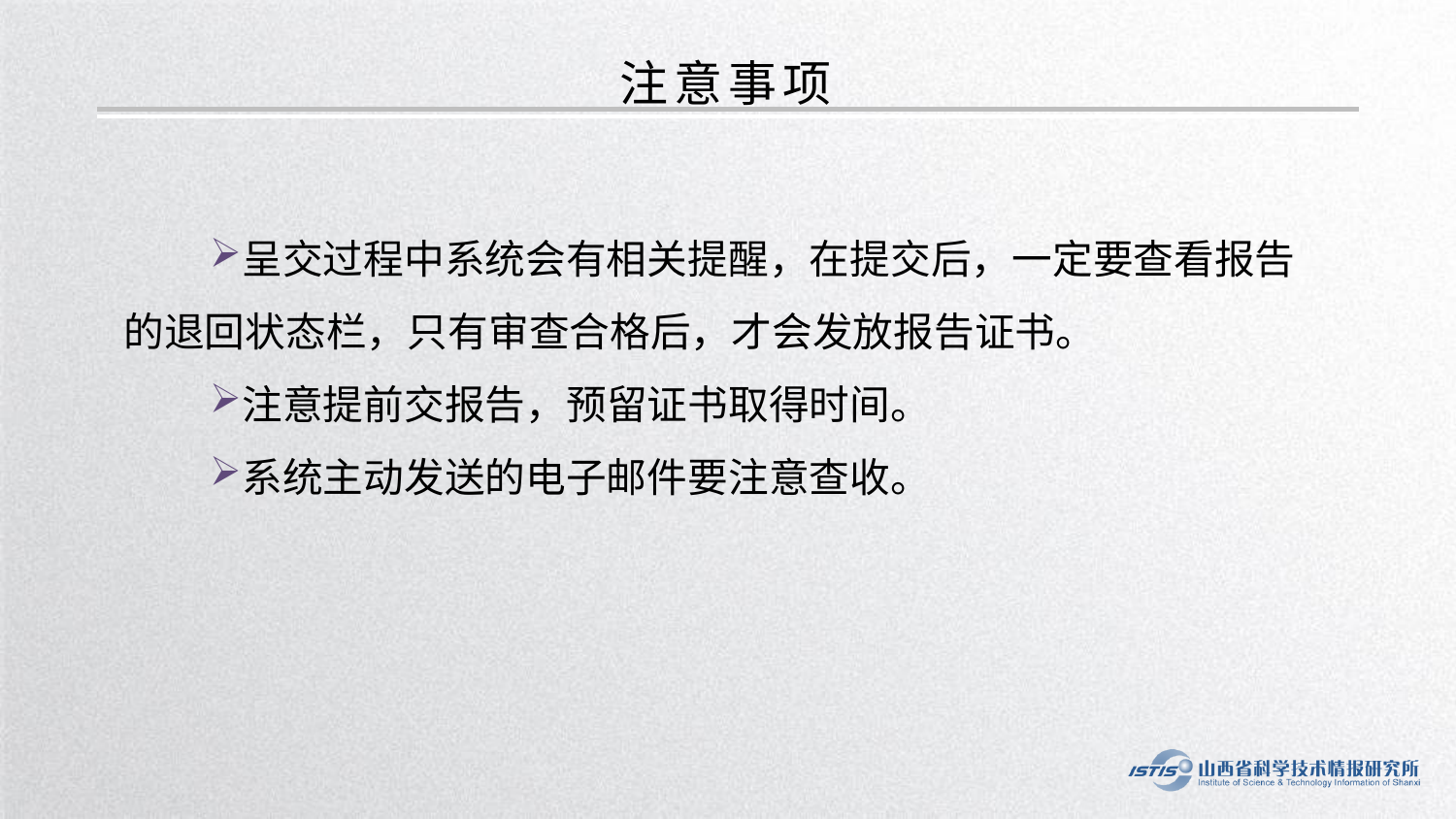

注意事项

呈交过程中系统会有相关提醒，在提交后，一定要查看报告的退回状态栏，只有审查合格后，才会发放报告证书。
注意提前交报告，预留证书取得时间。
系统主动发送的电子邮件要注意查收。